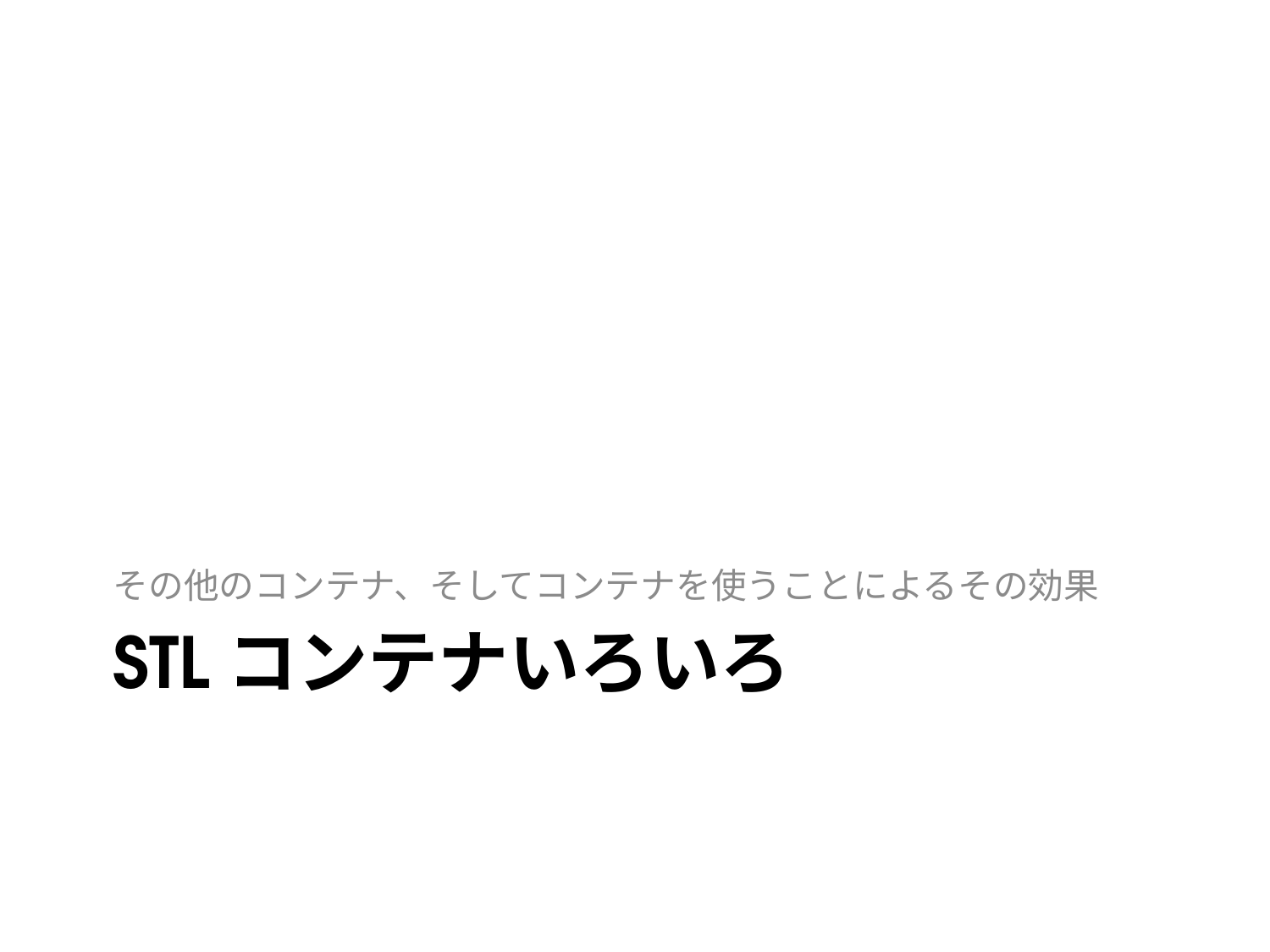

その他のコンテナ、そしてコンテナを使うことによるその効果
# STLコンテナいろいろ